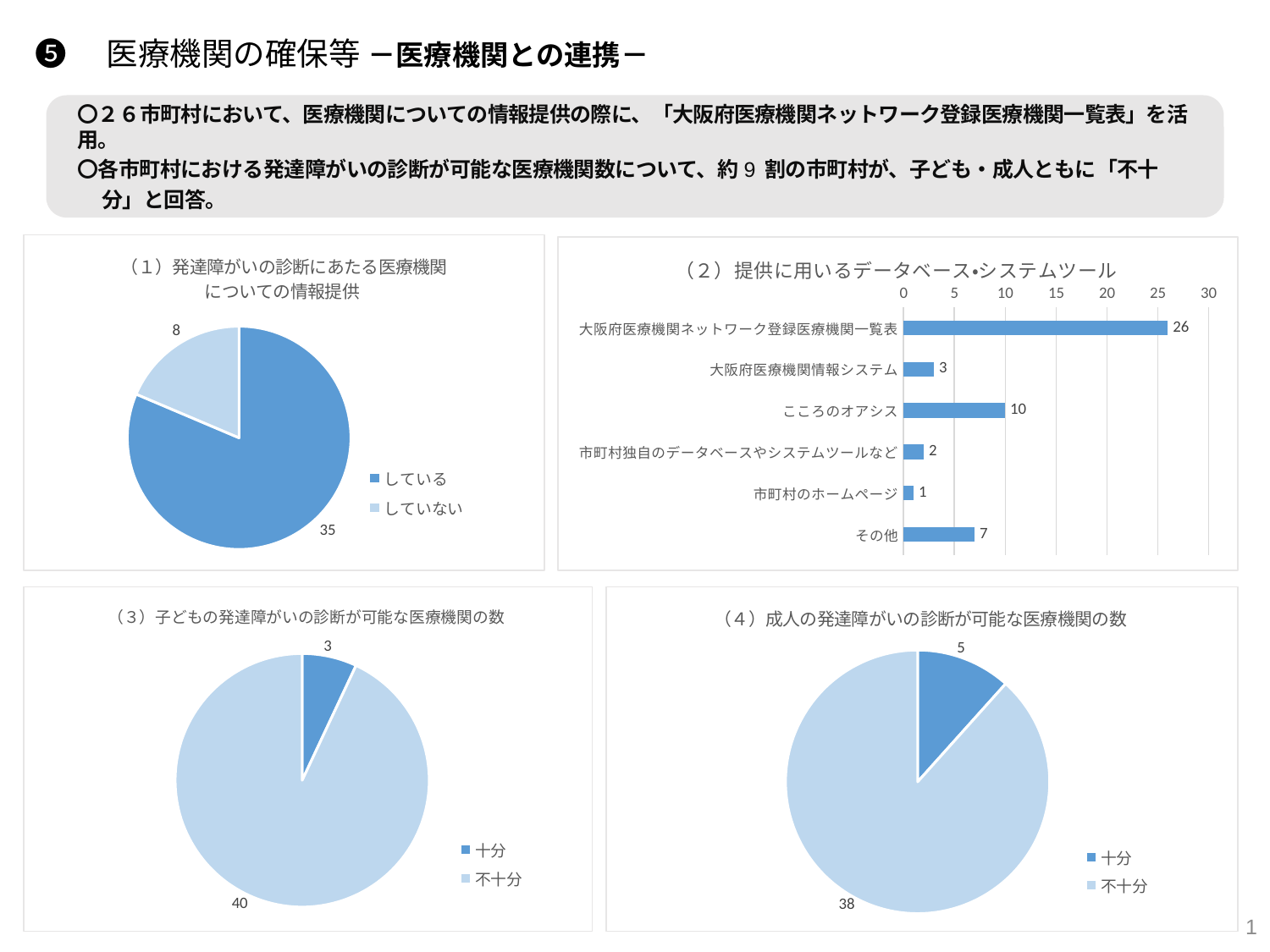

❺　医療機関の確保等 －医療機関との連携－
〇２６市町村において、医療機関についての情報提供の際に、「大阪府医療機関ネットワーク登録医療機関一覧表」を活用。
〇各市町村における発達障がいの診断が可能な医療機関数について、約9割の市町村が、子ども・成人ともに「不十分」と回答。

### Chart: （１）発達障がいの診断にあたる医療機関
についての情報提供

| Category |  |
|---|---|
| している | 35.0 |
| していない | 8.0 |

### Chart: （２）提供に用いるデータベース・システムツール

| Category |  |
|---|---|
| 大阪府医療機関ネットワーク登録医療機関一覧表 | 26.0 |
| 大阪府医療機関情報システム | 3.0 |
| こころのオアシス | 10.0 |
| 市町村独自のデータベースやシステムツールなど | 2.0 |
| 市町村のホームページ | 1.0 |
| その他 | 7.0 |

### Chart: （３）子どもの発達障がいの診断が可能な医療機関の数

| Category |  |
|---|---|
| 十分 | 3.0 |
| 不十分 | 40.0 |

### Chart: （４）成人の発達障がいの診断が可能な医療機関の数

| Category |  |
|---|---|
| 十分 | 5.0 |
| 不十分 | 38.0 |
1